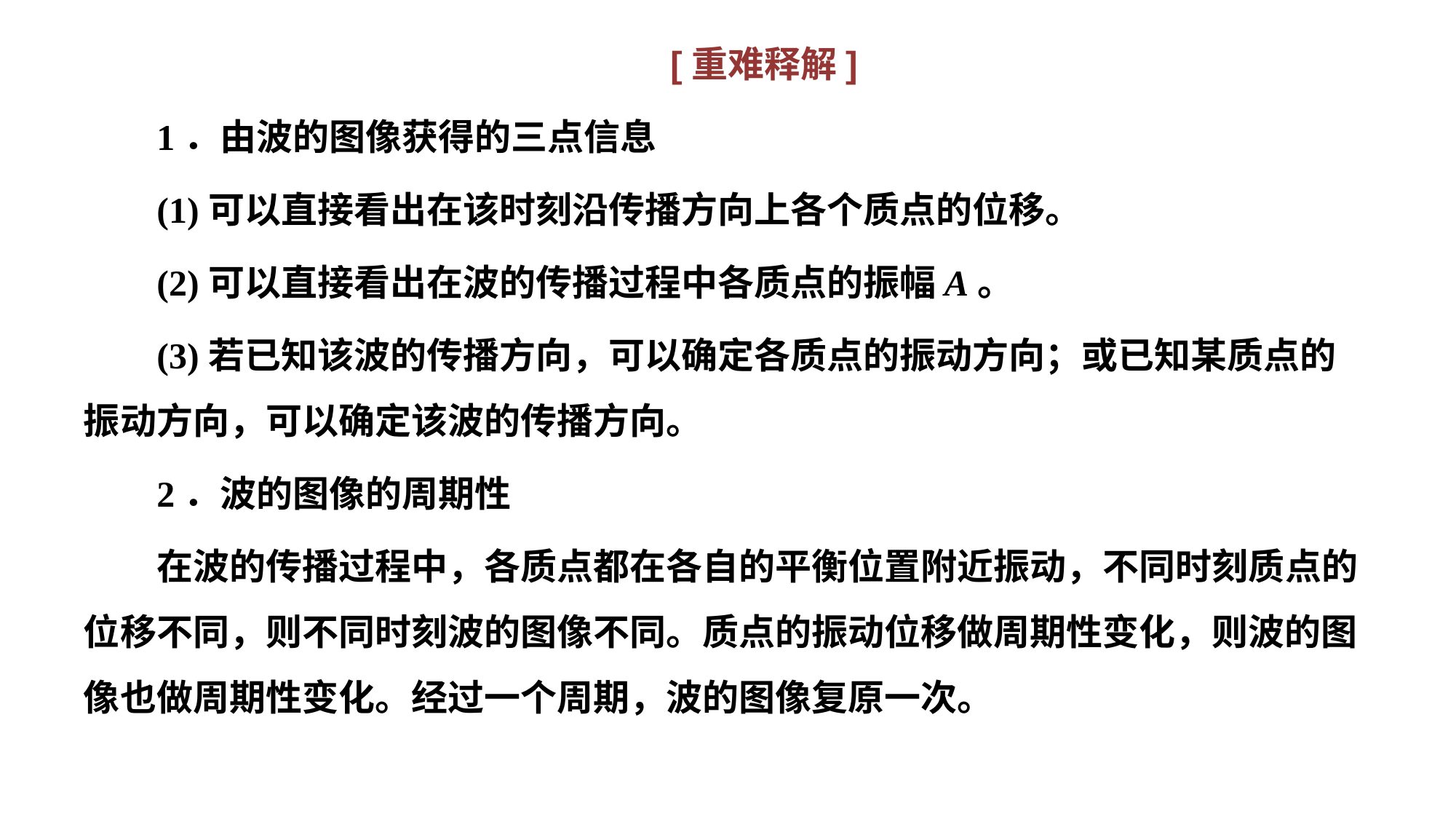

[重难释解]
1．由波的图像获得的三点信息
(1)可以直接看出在该时刻沿传播方向上各个质点的位移。
(2)可以直接看出在波的传播过程中各质点的振幅A。
(3)若已知该波的传播方向，可以确定各质点的振动方向；或已知某质点的振动方向，可以确定该波的传播方向。
2．波的图像的周期性
在波的传播过程中，各质点都在各自的平衡位置附近振动，不同时刻质点的位移不同，则不同时刻波的图像不同。质点的振动位移做周期性变化，则波的图像也做周期性变化。经过一个周期，波的图像复原一次。